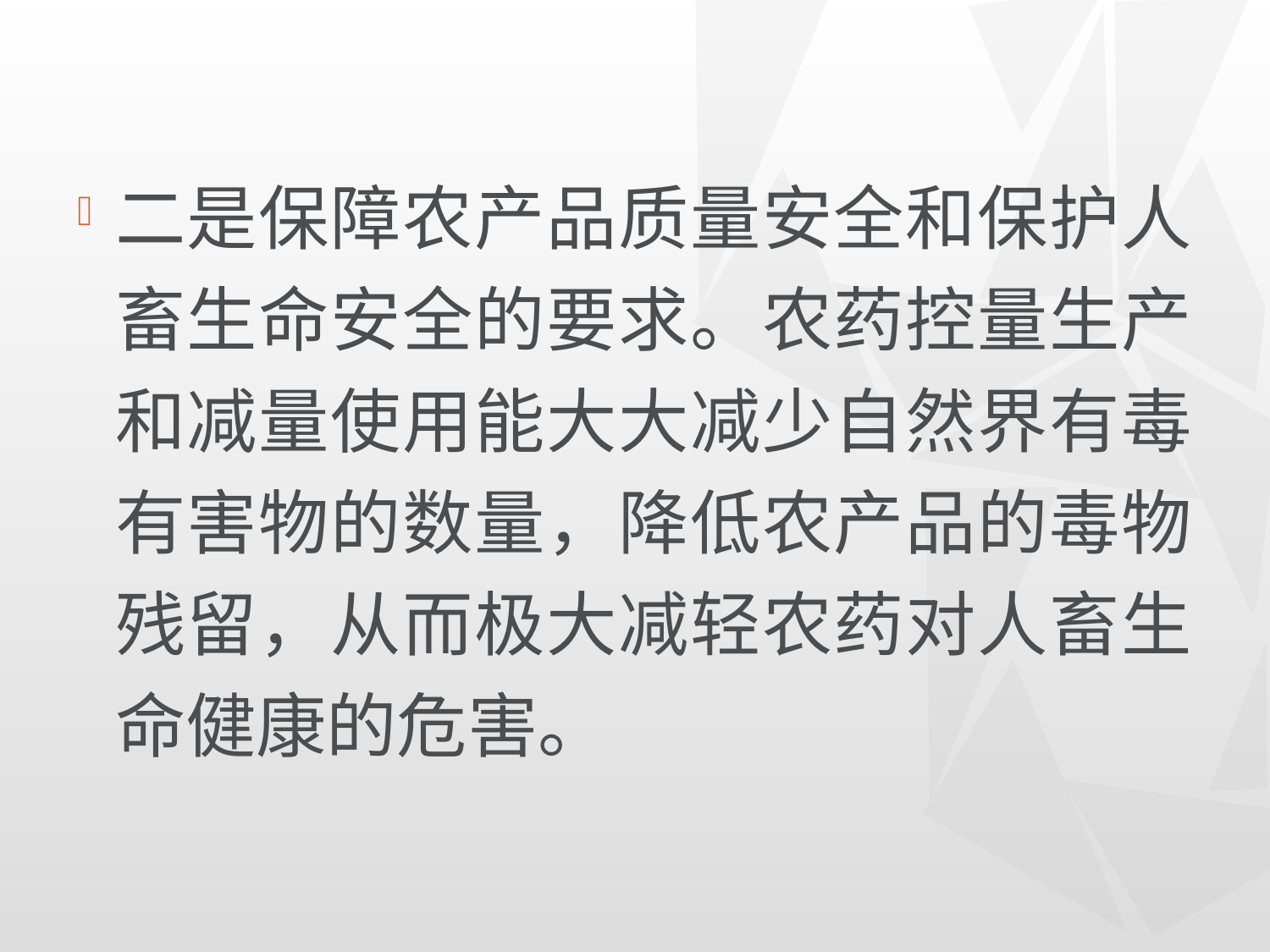

二是保障农产品质量安全和保护人畜生命安全的要求。农药控量生产和减量使用能大大减少自然界有毒有害物的数量，降低农产品的毒物残留，从而极大减轻农药对人畜生命健康的危害。